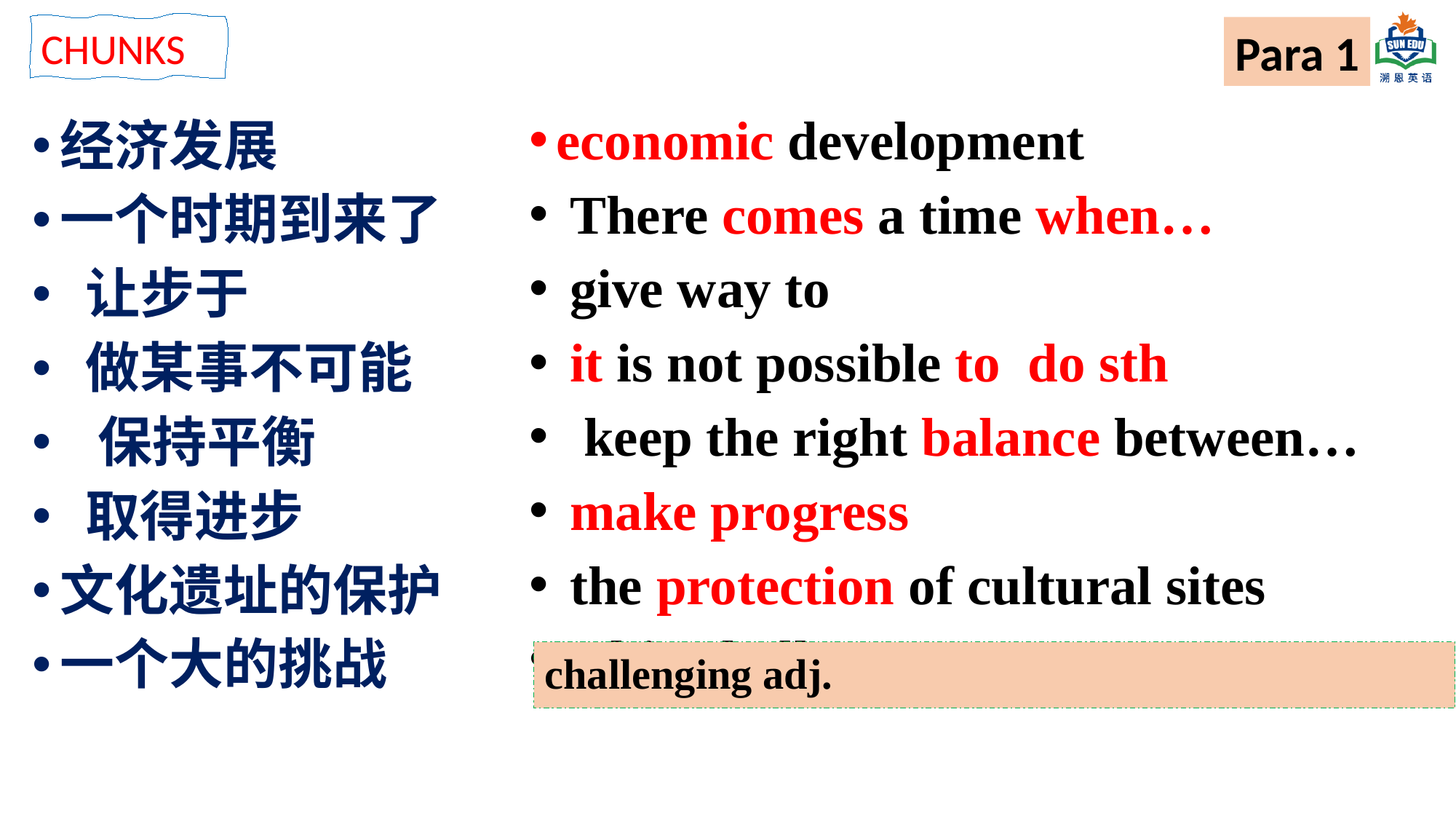

CHUNKS
Para 1
economic development
 There comes a time when…
 give way to
 it is not possible to  do sth
  keep the right balance between…
 make progress
 the protection of cultural sites
 a big challenge
经济发展
一个时期到来了
 让步于
 做某事不可能
  保持平衡
 取得进步
文化遗址的保护
一个大的挑战
challenging adj.